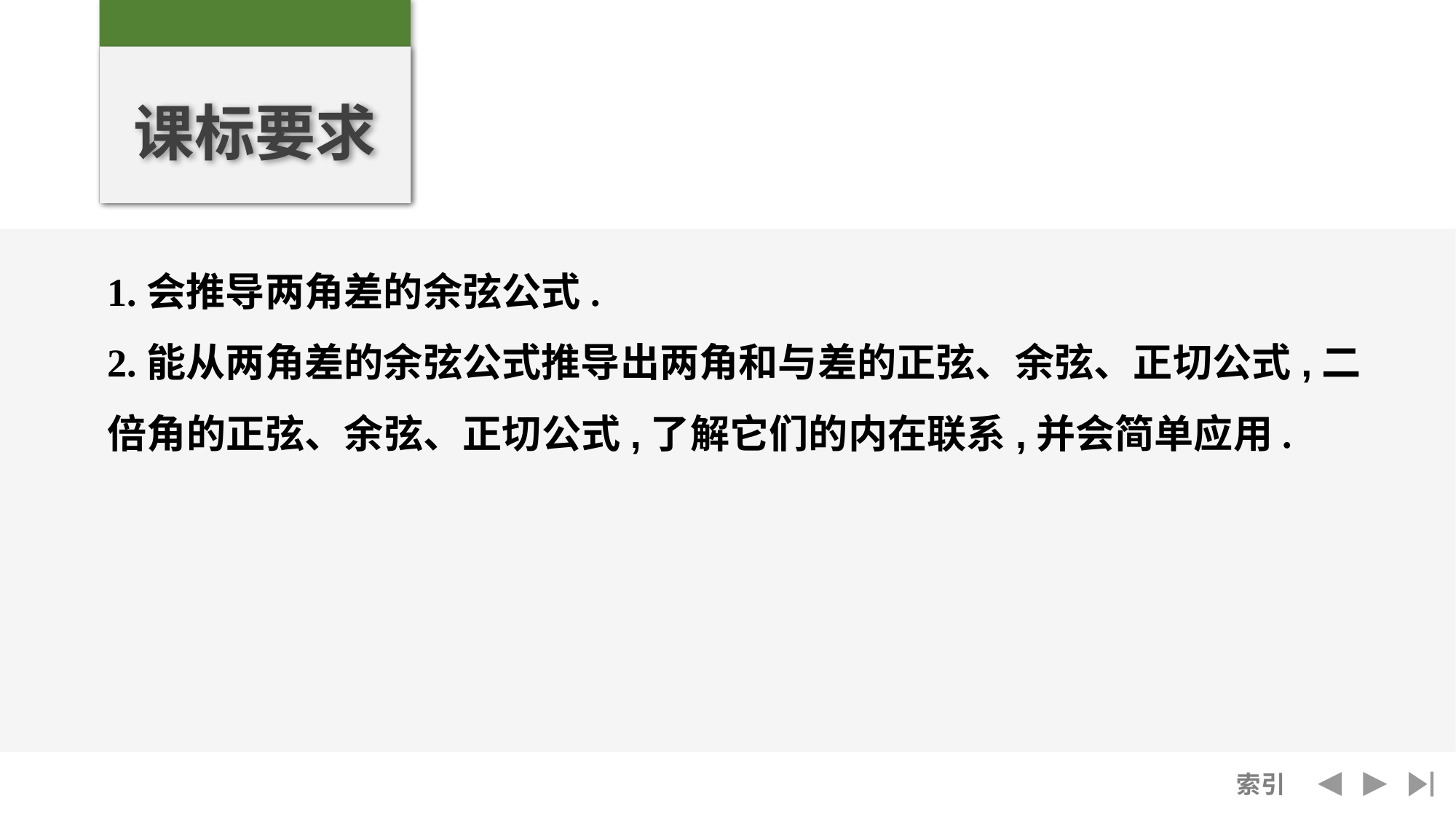

1.会推导两角差的余弦公式.
2.能从两角差的余弦公式推导出两角和与差的正弦、余弦、正切公式,二倍角的正弦、余弦、正切公式,了解它们的内在联系,并会简单应用.